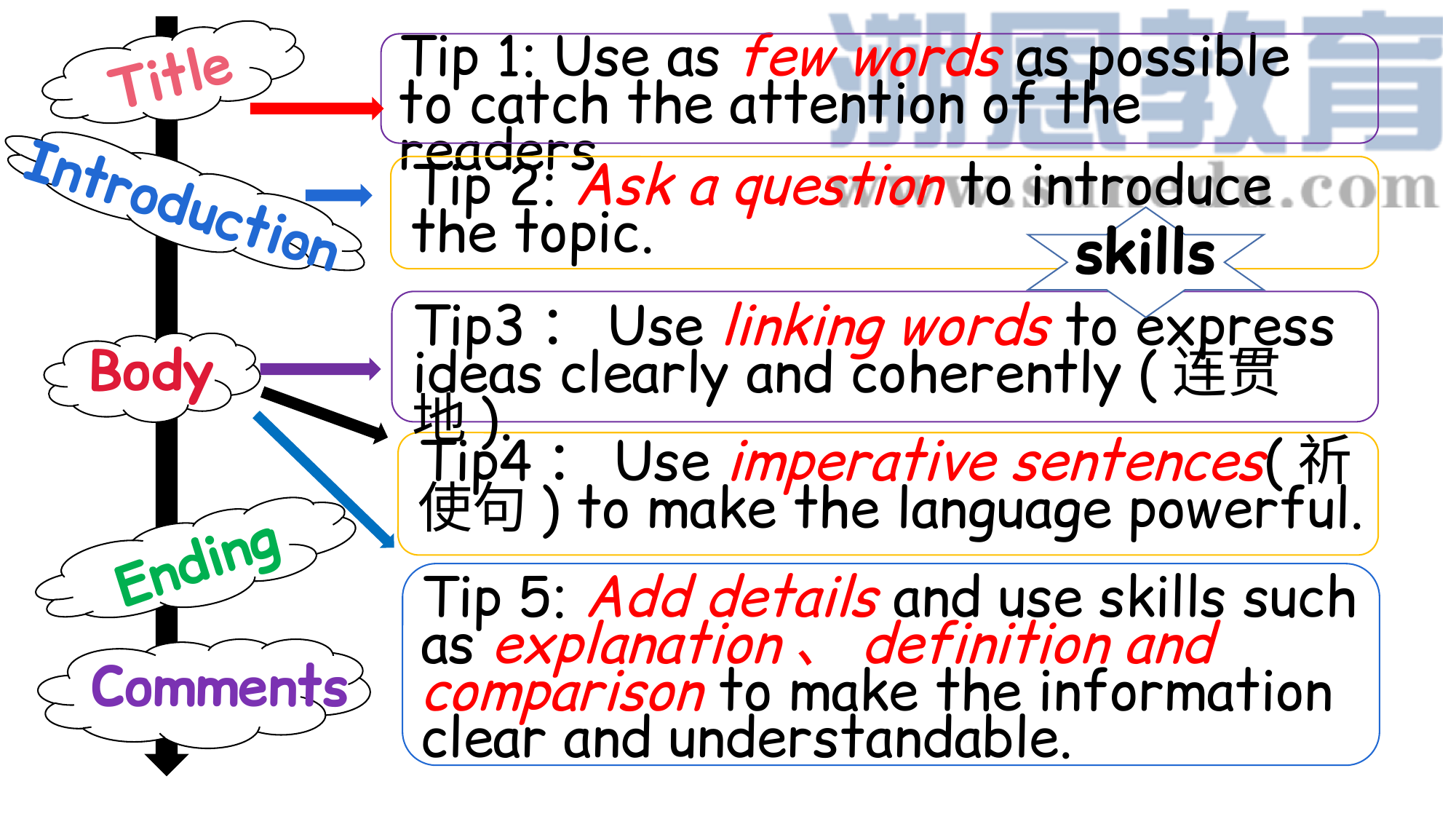

Title

Tip 1: Use as few words as possible to catch the attention of the readers.

Tip 2: Ask a question to introduce the topic.

Introduction

skills

Tip3：Use linking words to express ideas clearly and coherently (连贯地).
Body

Tip4：Use imperative sentences(祈使句) to make the language powerful.

Ending

Tip 5: Add details and use skills such as explanation、definition and comparison to make the information clear and understandable.

Comments